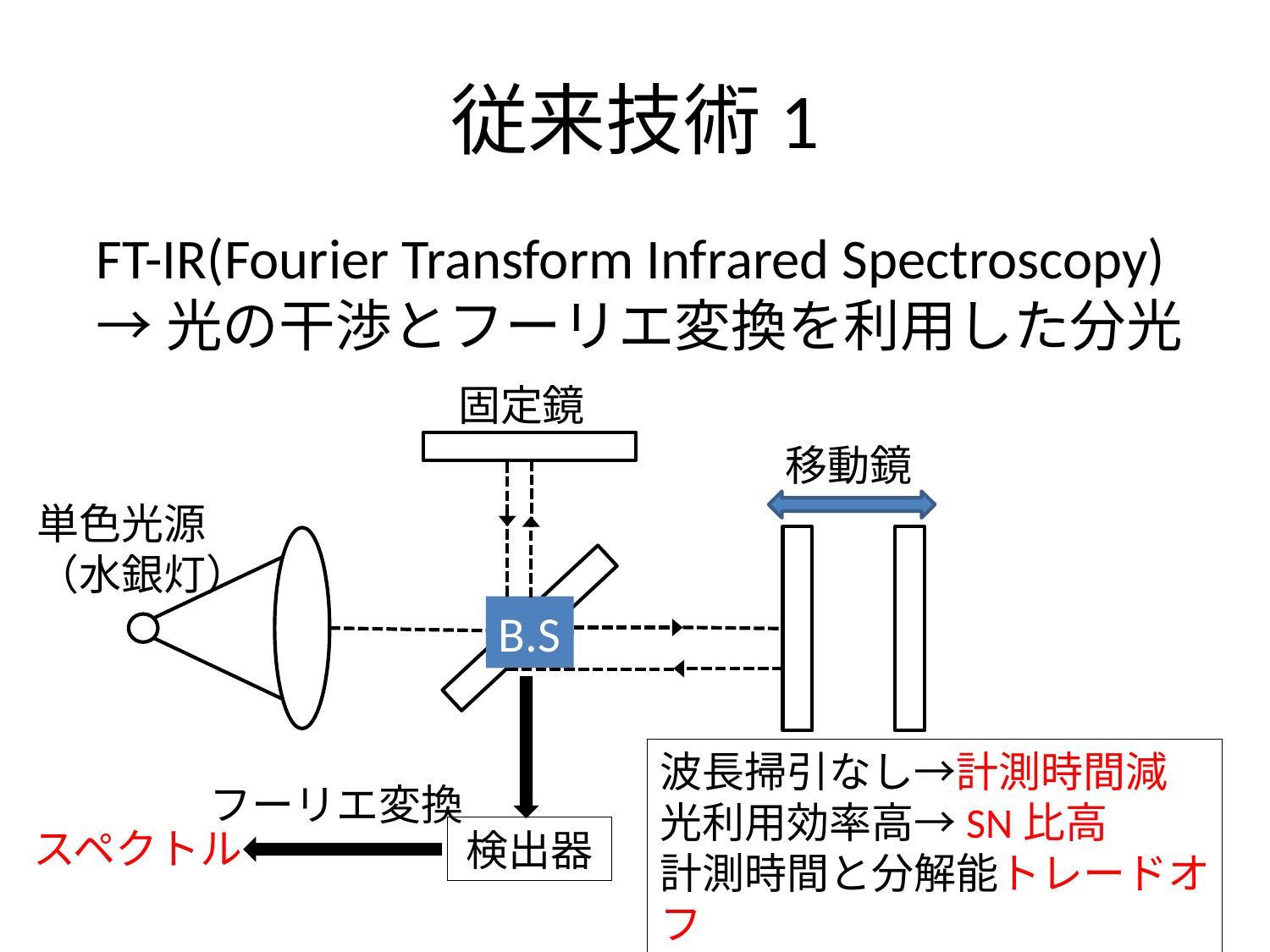

# 従来技術1
FT-IR(Fourier Transform Infrared Spectroscopy)
→光の干渉とフーリエ変換を利用した分光
固定鏡

移動鏡
単色光源
（水銀灯）

B.S

検出器
波長掃引なし→計測時間減
光利用効率高→SN比高
計測時間と分解能トレードオフ
光源の寿命、冷却必要
フーリエ変換
スペクトル